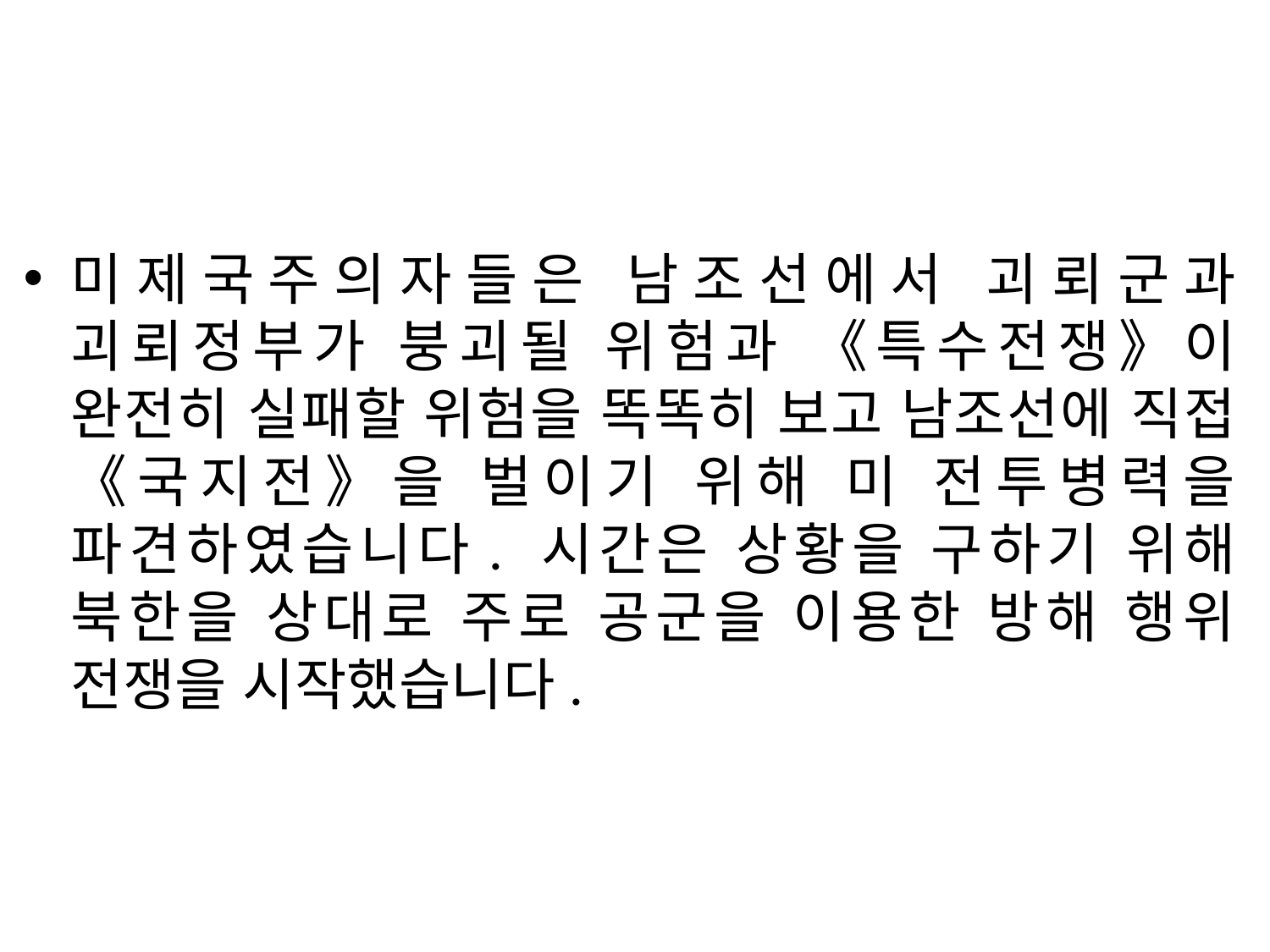

미제국주의자들은 남조선에서 괴뢰군과 괴뢰정부가 붕괴될 위험과 《특수전쟁》이 완전히 실패할 위험을 똑똑히 보고 남조선에 직접 《국지전》을 벌이기 위해 미 전투병력을 파견하였습니다. 시간은 상황을 구하기 위해 북한을 상대로 주로 공군을 이용한 방해 행위 전쟁을 시작했습니다.